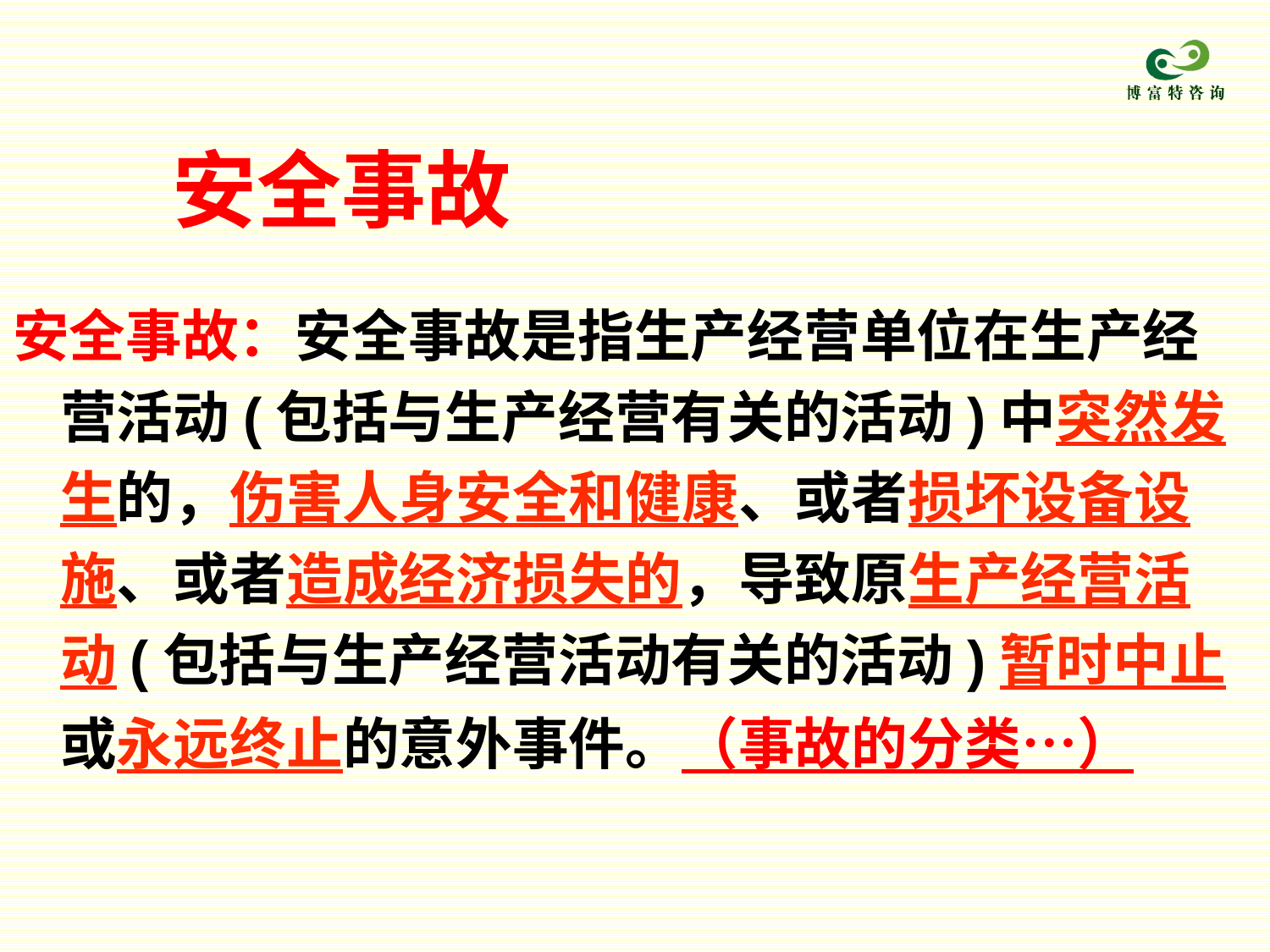

# 安全事故
安全事故：安全事故是指生产经营单位在生产经营活动(包括与生产经营有关的活动)中突然发生的，伤害人身安全和健康、或者损坏设备设施、或者造成经济损失的，导致原生产经营活动(包括与生产经营活动有关的活动)暂时中止或永远终止的意外事件。（事故的分类…）